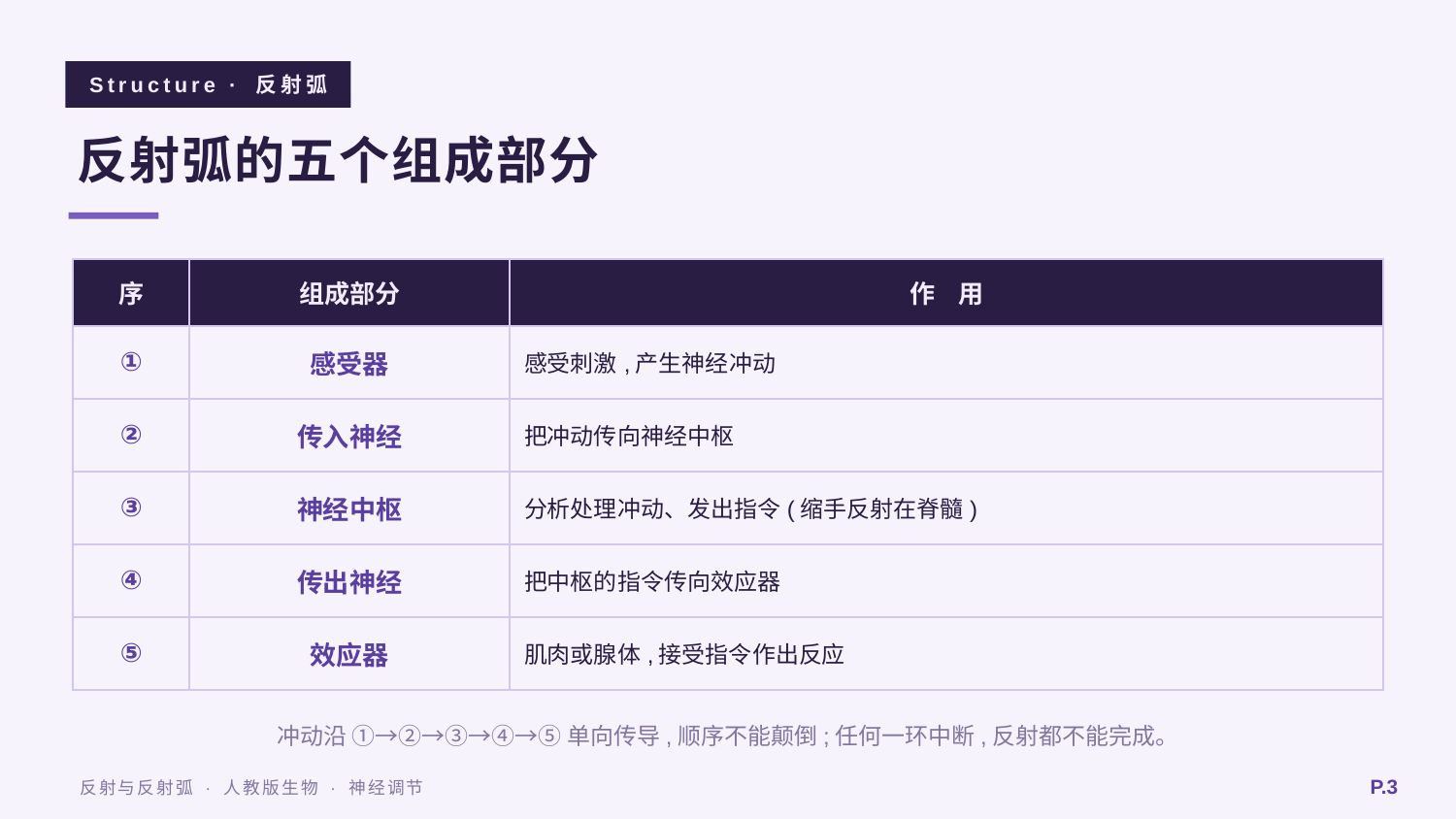

Structure · 反射弧

反射弧的五个组成部分

| 序 | 组成部分 | 作 用 |
| --- | --- | --- |
| ① | 感受器 | 感受刺激,产生神经冲动 |
| ② | 传入神经 | 把冲动传向神经中枢 |
| ③ | 神经中枢 | 分析处理冲动、发出指令(缩手反射在脊髓) |
| ④ | 传出神经 | 把中枢的指令传向效应器 |
| ⑤ | 效应器 | 肌肉或腺体,接受指令作出反应 |
冲动沿 ①→②→③→④→⑤ 单向传导,顺序不能颠倒;任何一环中断,反射都不能完成。
P.3
反射与反射弧 · 人教版生物 · 神经调节